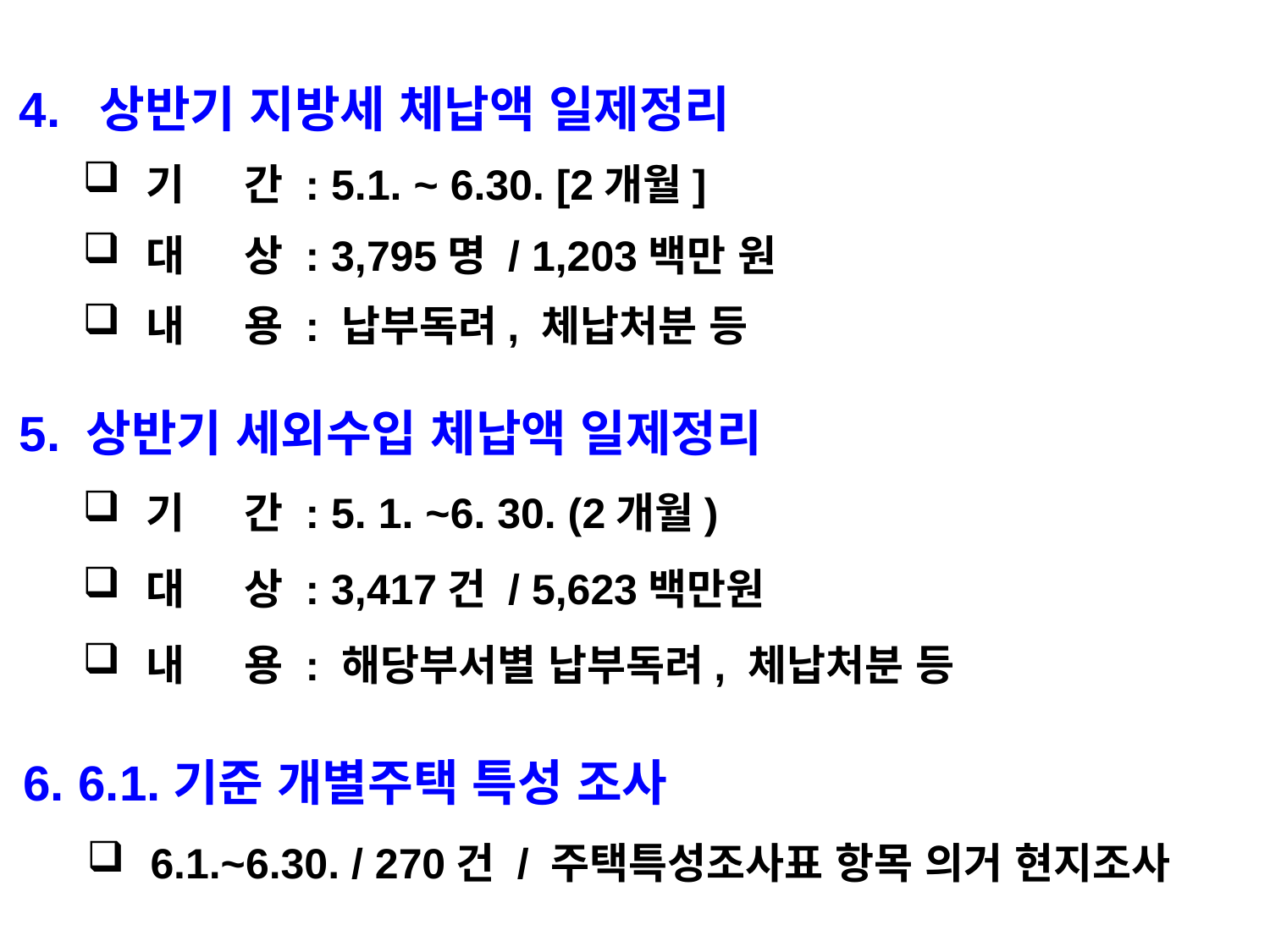

4.  상반기 지방세 체납액 일제정리
기     간 : 5.1. ~ 6.30. [2개월]
대     상 : 3,795명 / 1,203백만 원
내     용 : 납부독려, 체납처분 등

5. 상반기 세외수입 체납액 일제정리
기     간 : 5. 1. ~6. 30. (2개월)
대     상 : 3,417건 / 5,623백만원
내     용 : 해당부서별 납부독려, 체납처분 등
6. 6.1.기준 개별주택 특성 조사
6.1.~6.30. / 270건 / 주택특성조사표 항목 의거 현지조사